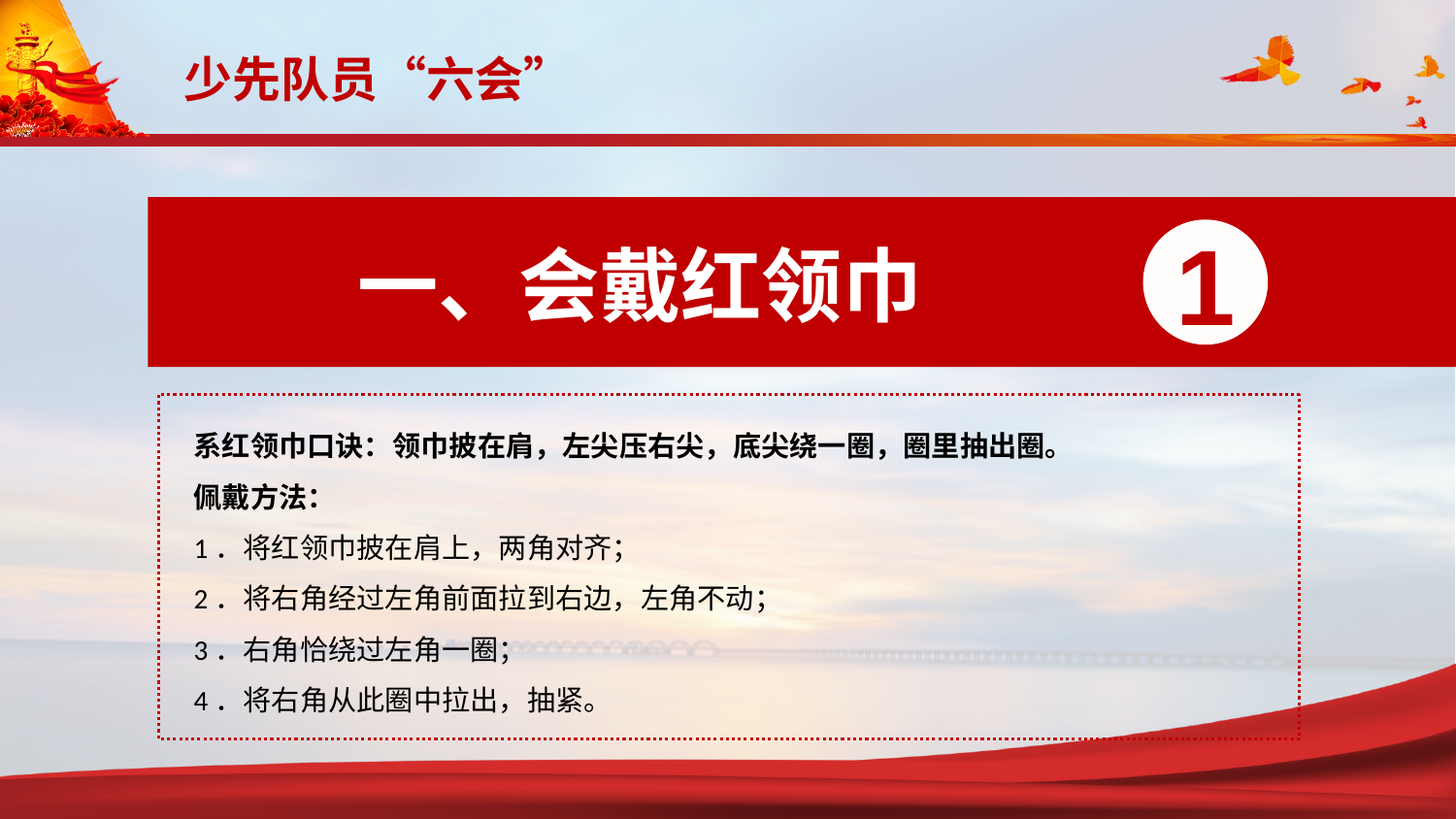

少先队员“六会”

1
一、会戴红领巾

系红领巾口诀：领巾披在肩，左尖压右尖，底尖绕一圈，圈里抽出圈。
佩戴方法：
1．将红领巾披在肩上，两角对齐；
2．将右角经过左角前面拉到右边，左角不动；
3．右角恰绕过左角一圈；
4．将右角从此圈中拉出，抽紧。